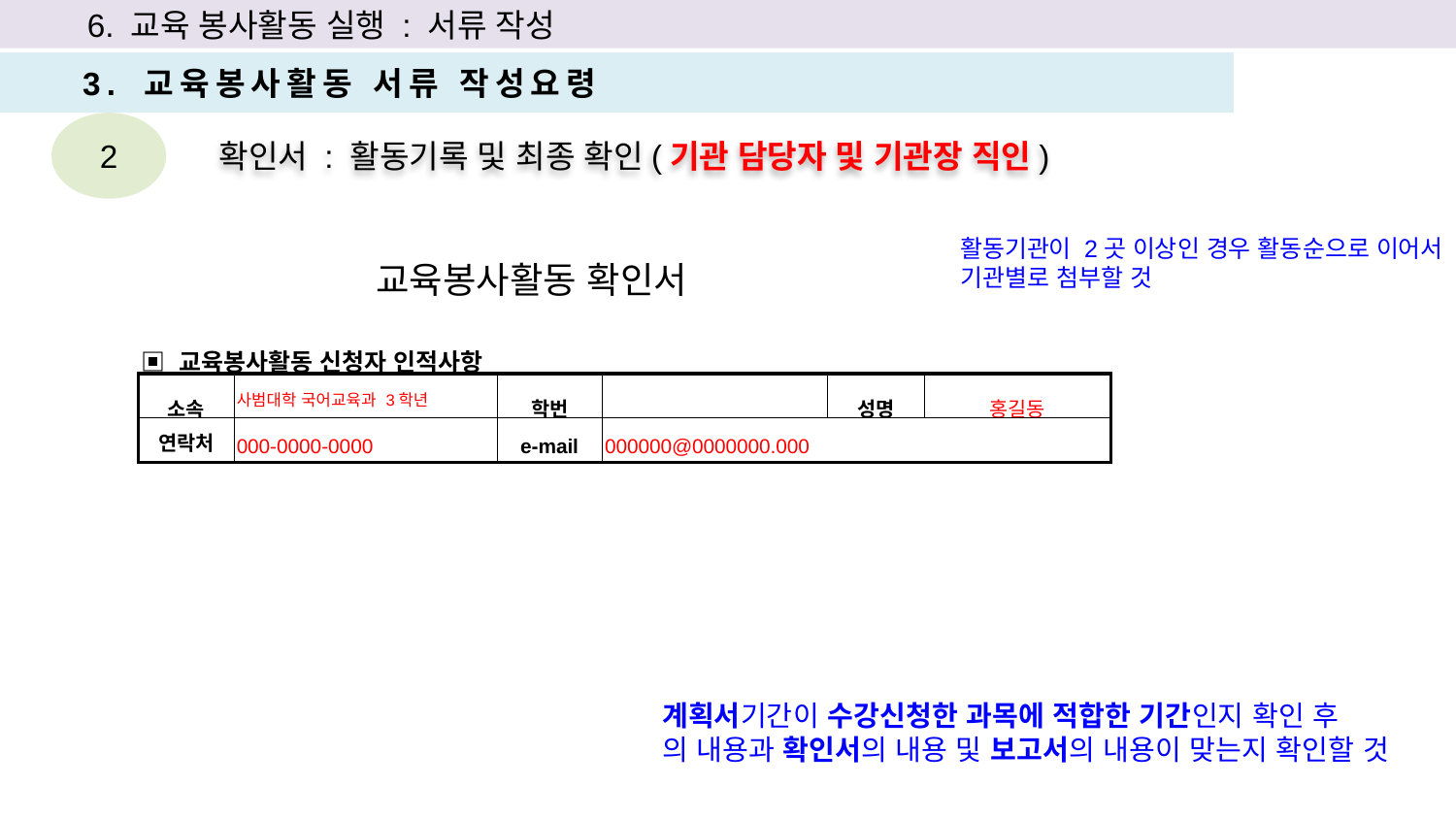

6. 교육 봉사활동 실행 : 서류 작성
3. 교육봉사활동 서류 작성요령
2
확인서 : 활동기록 및 최종 확인(기관 담당자 및 기관장 직인)
교육봉사활동 확인서
활동기관이 2곳 이상인 경우 활동순으로 이어서 기관별로 첨부할 것
| ▣ 교육봉사활동 신청자 인적사항 |  |  |  |  |  |
| --- | --- | --- | --- | --- | --- |
| 소속 | 사범대학 국어교육과 3학년 | 학번 |  | 성명 | 홍길동 |
| 연락처 | 000-0000-0000 | e-mail | 000000@0000000.000 |  |  |

계획서기간이 수강신청한 과목에 적합한 기간인지 확인 후
의 내용과 확인서의 내용 및 보고서의 내용이 맞는지 확인할 것